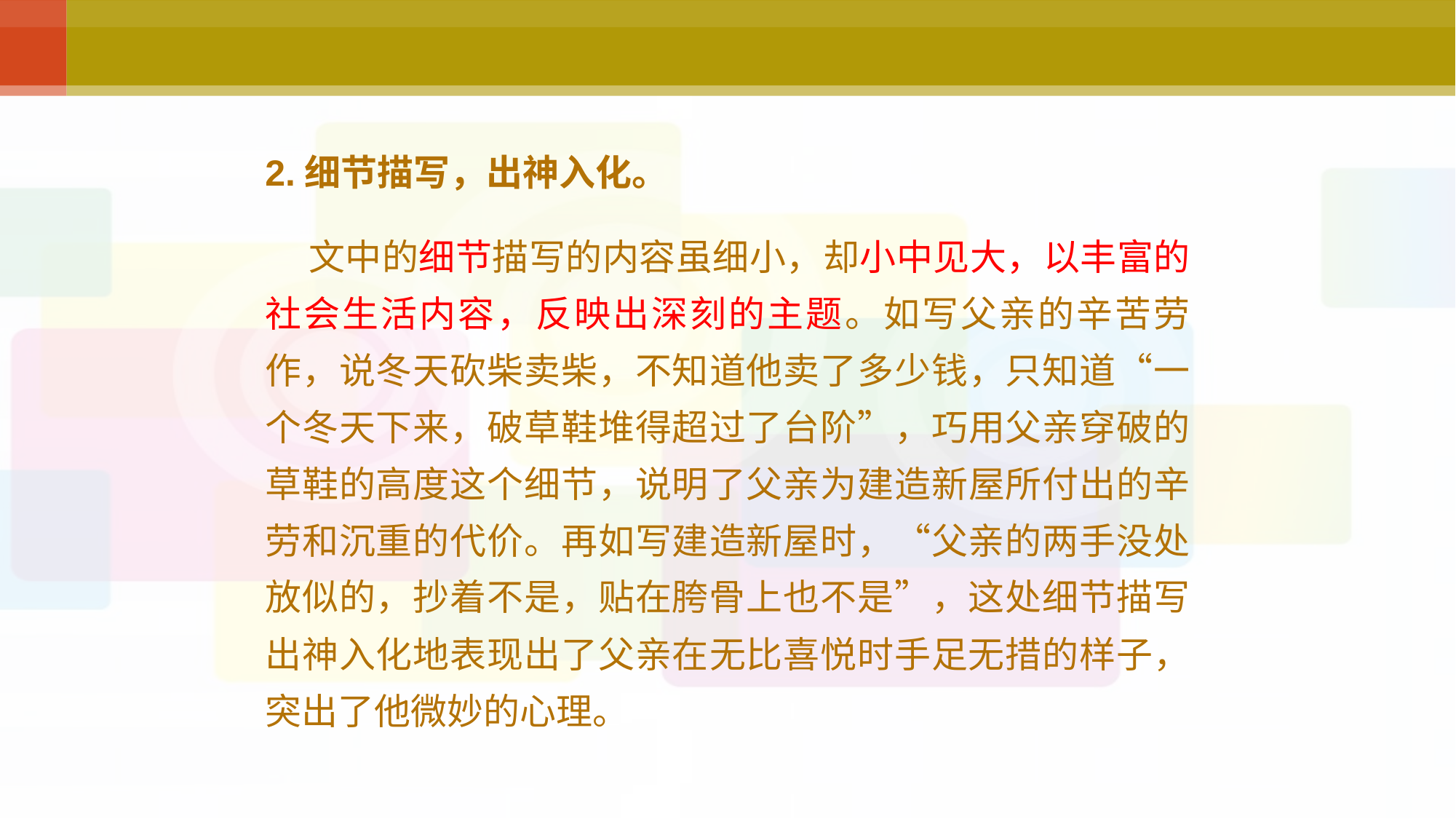

2.细节描写，出神入化。
    文中的细节描写的内容虽细小，却小中见大，以丰富的社会生活内容，反映出深刻的主题。如写父亲的辛苦劳作，说冬天砍柴卖柴，不知道他卖了多少钱，只知道“一个冬天下来，破草鞋堆得超过了台阶”，巧用父亲穿破的草鞋的高度这个细节，说明了父亲为建造新屋所付出的辛劳和沉重的代价。再如写建造新屋时，“父亲的两手没处放似的，抄着不是，贴在胯骨上也不是”，这处细节描写出神入化地表现出了父亲在无比喜悦时手足无措的样子，突出了他微妙的心理。